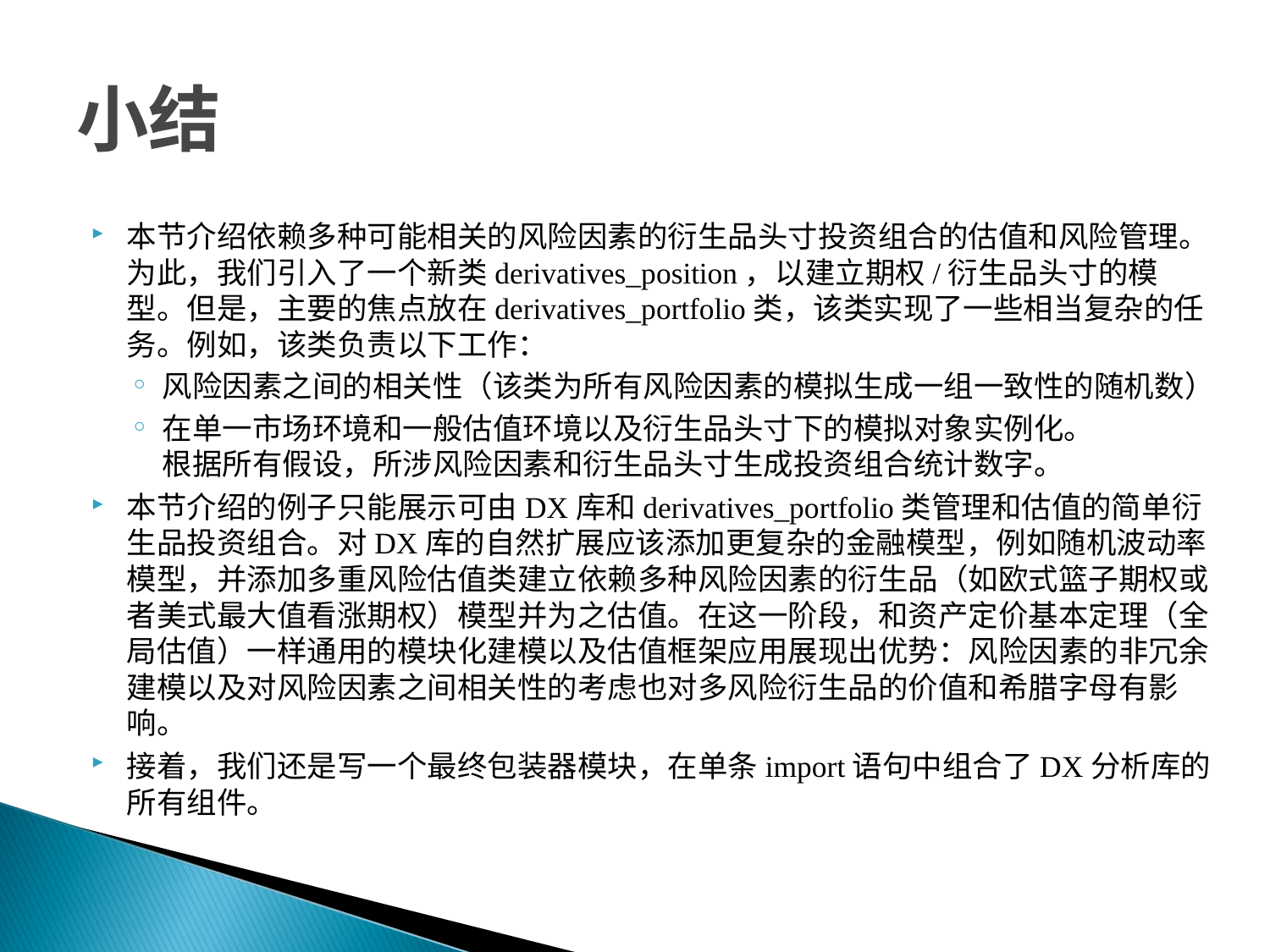

# 小结
本节介绍依赖多种可能相关的风险因素的衍生品头寸投资组合的估值和风险管理。为此，我们引入了一个新类derivatives_position，以建立期权/衍生品头寸的模型。但是，主要的焦点放在derivatives_portfolio类，该类实现了一些相当复杂的任务。例如，该类负责以下工作：
风险因素之间的相关性（该类为所有风险因素的模拟生成一组一致性的随机数）
在单一市场环境和一般估值环境以及衍生品头寸下的模拟对象实例化。
根据所有假设，所涉风险因素和衍生品头寸生成投资组合统计数字。
本节介绍的例子只能展示可由DX库和derivatives_portfolio类管理和估值的简单衍生品投资组合。对DX库的自然扩展应该添加更复杂的金融模型，例如随机波动率模型，并添加多重风险估值类建立依赖多种风险因素的衍生品（如欧式篮子期权或者美式最大值看涨期权）模型并为之估值。在这一阶段，和资产定价基本定理（全局估值）一样通用的模块化建模以及估值框架应用展现出优势：风险因素的非冗余建模以及对风险因素之间相关性的考虑也对多风险衍生品的价值和希腊字母有影响。
接着，我们还是写一个最终包装器模块，在单条import语句中组合了DX分析库的所有组件。